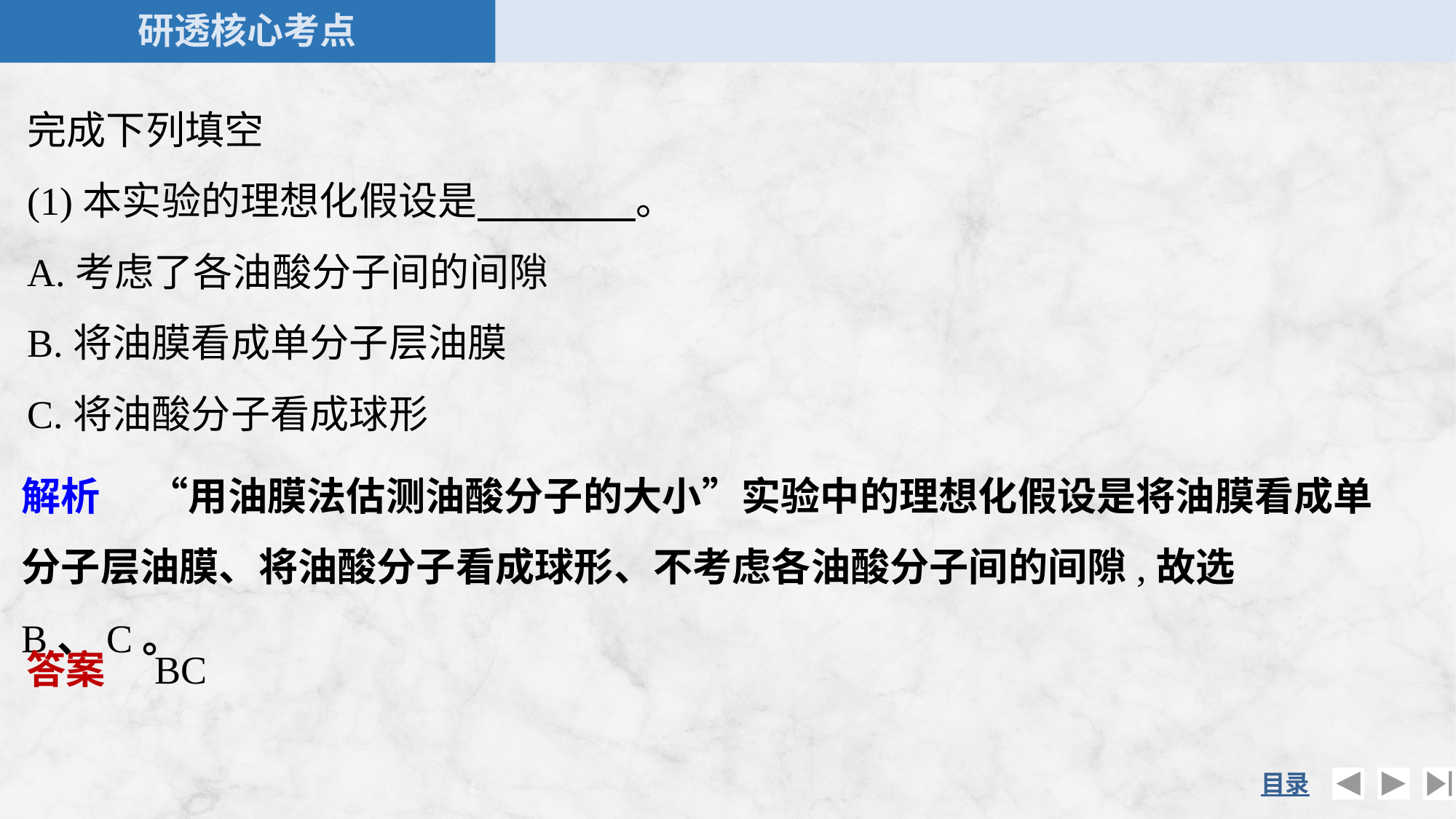

完成下列填空
(1)本实验的理想化假设是　　　　。
A.考虑了各油酸分子间的间隙
B.将油膜看成单分子层油膜
C.将油酸分子看成球形
解析　 “用油膜法估测油酸分子的大小”实验中的理想化假设是将油膜看成单分子层油膜、将油酸分子看成球形、不考虑各油酸分子间的间隙,故选B、C。
答案　BC